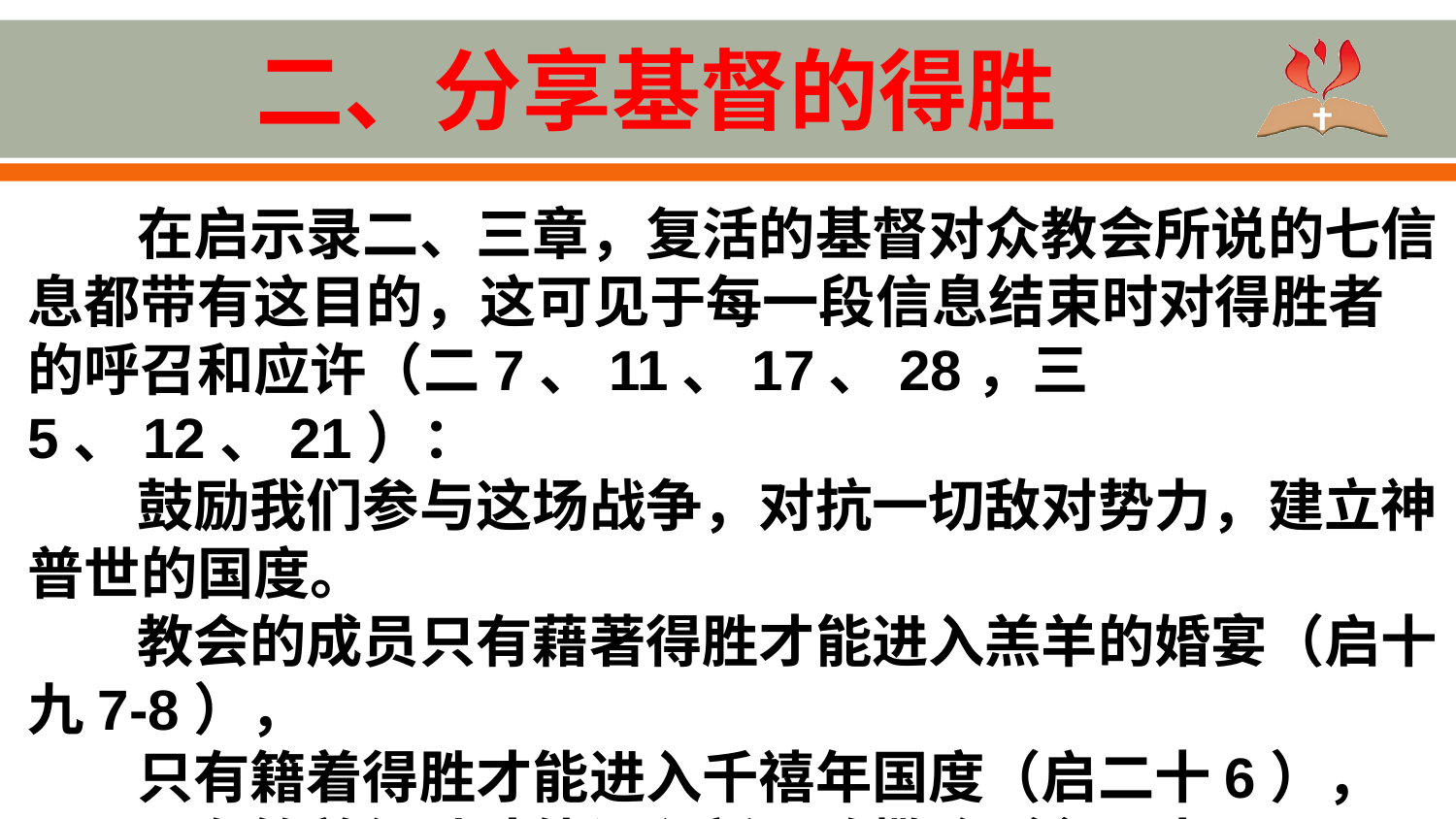

# 二、分享基督的得胜
在启示录二、三章，复活的基督对众教会所说的七信息都带有这目的，这可见于每一段信息结束时对得胜者的呼召和应许（二7、11、17、28，三5、12、21）：
鼓励我们参与这场战争，对抗一切敌对势力，建立神普世的国度。
教会的成员只有藉著得胜才能进入羔羊的婚宴（启十九7-8），
只有籍着得胜才能进入千禧年国度（启二十6），
只有籍着得胜才能进入新耶路撒冷（参二十二14)。

19